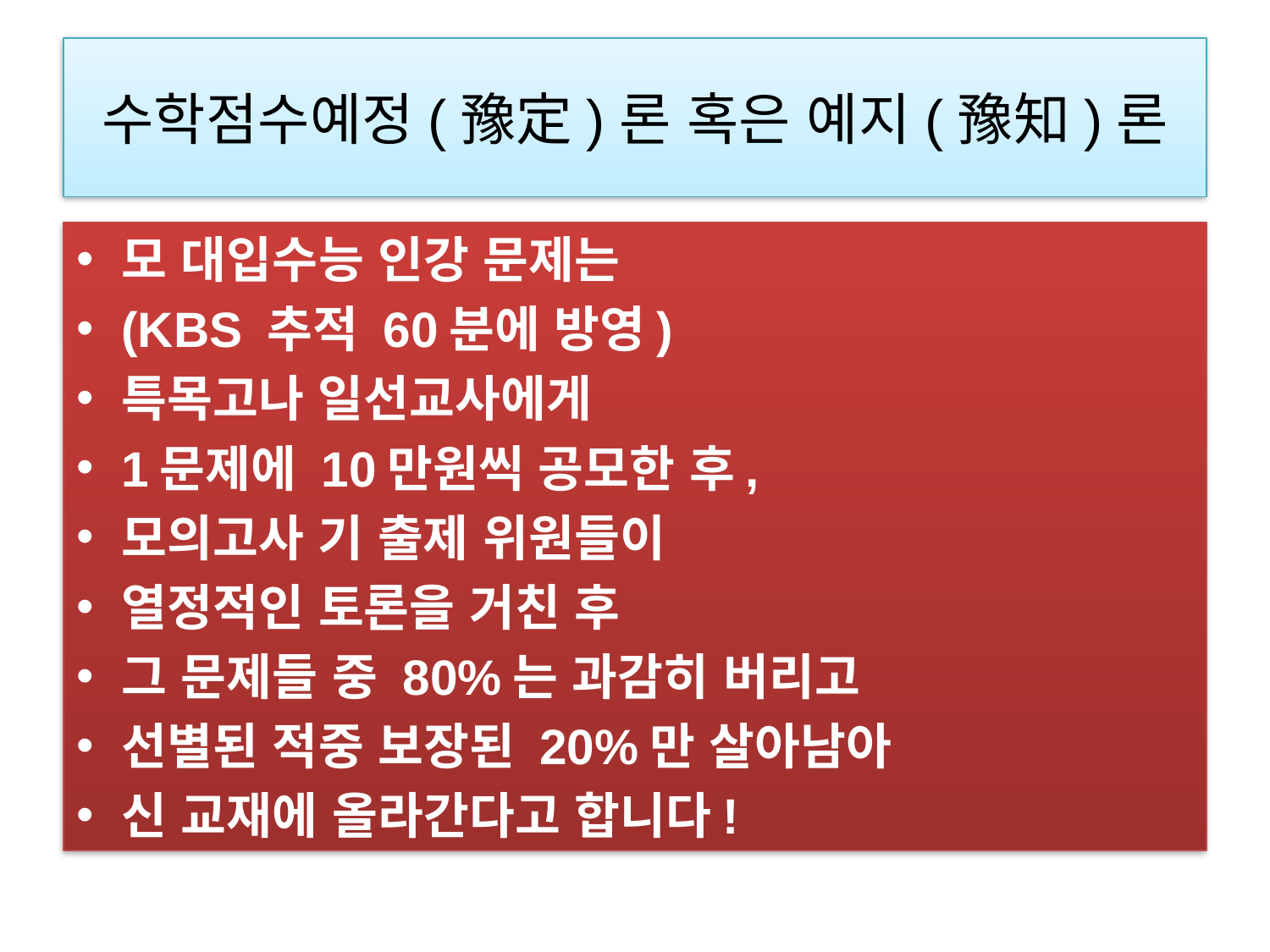

# 수학점수예정(豫定)론 혹은 예지(豫知)론
모 대입수능 인강 문제는
(KBS 추적 60분에 방영)
특목고나 일선교사에게
1문제에 10만원씩 공모한 후,
모의고사 기 출제 위원들이
열정적인 토론을 거친 후
그 문제들 중 80%는 과감히 버리고
선별된 적중 보장된 20%만 살아남아
신 교재에 올라간다고 합니다!